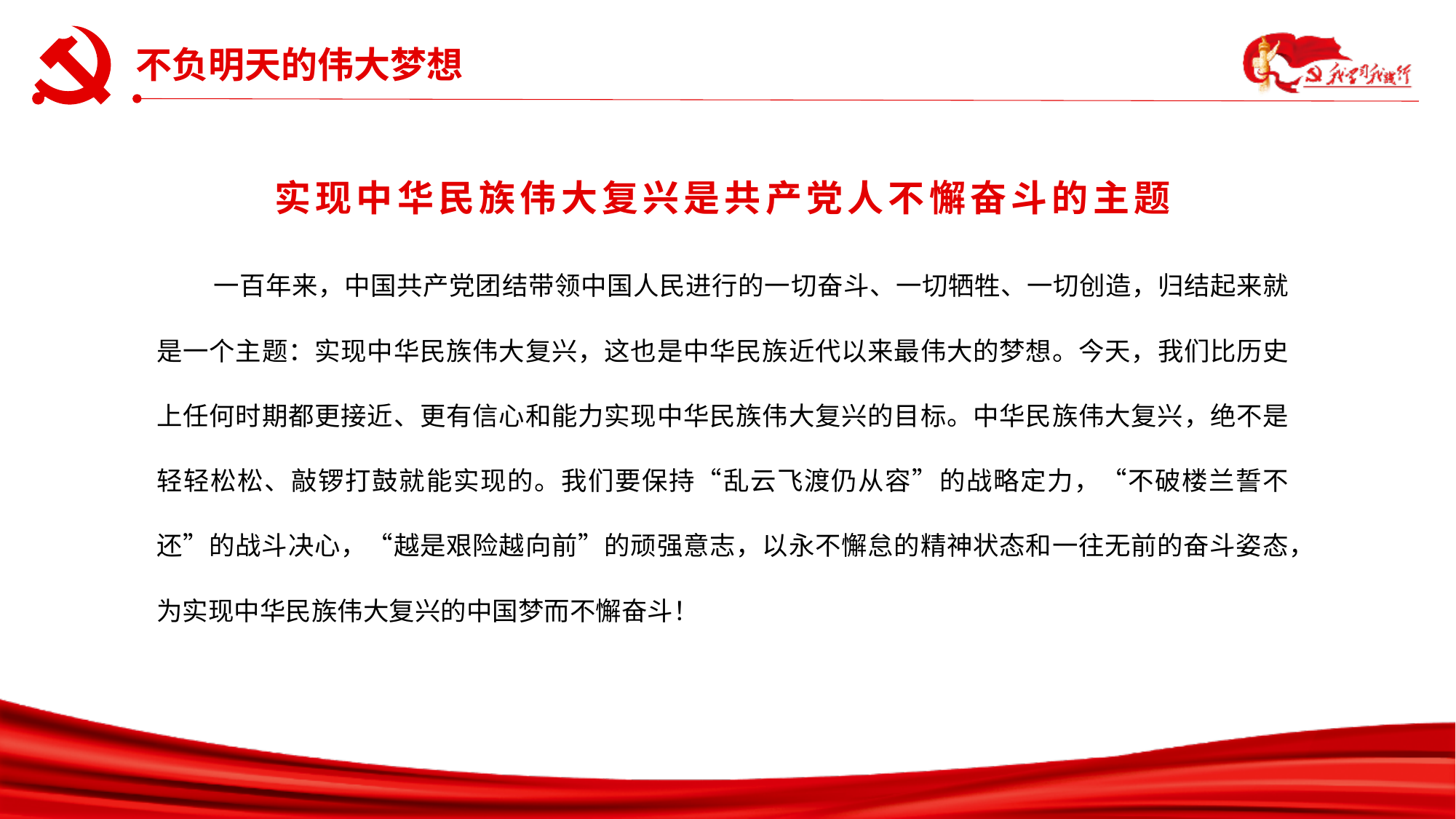

不负明天的伟大梦想
实现中华民族伟大复兴是共产党人不懈奋斗的主题
        一百年来，中国共产党团结带领中国人民进行的一切奋斗、一切牺牲、一切创造，归结起来就是一个主题：实现中华民族伟大复兴，这也是中华民族近代以来最伟大的梦想。今天，我们比历史上任何时期都更接近、更有信心和能力实现中华民族伟大复兴的目标。中华民族伟大复兴，绝不是轻轻松松、敲锣打鼓就能实现的。我们要保持“乱云飞渡仍从容”的战略定力，“不破楼兰誓不还”的战斗决心，“越是艰险越向前”的顽强意志，以永不懈怠的精神状态和一往无前的奋斗姿态，为实现中华民族伟大复兴的中国梦而不懈奋斗！